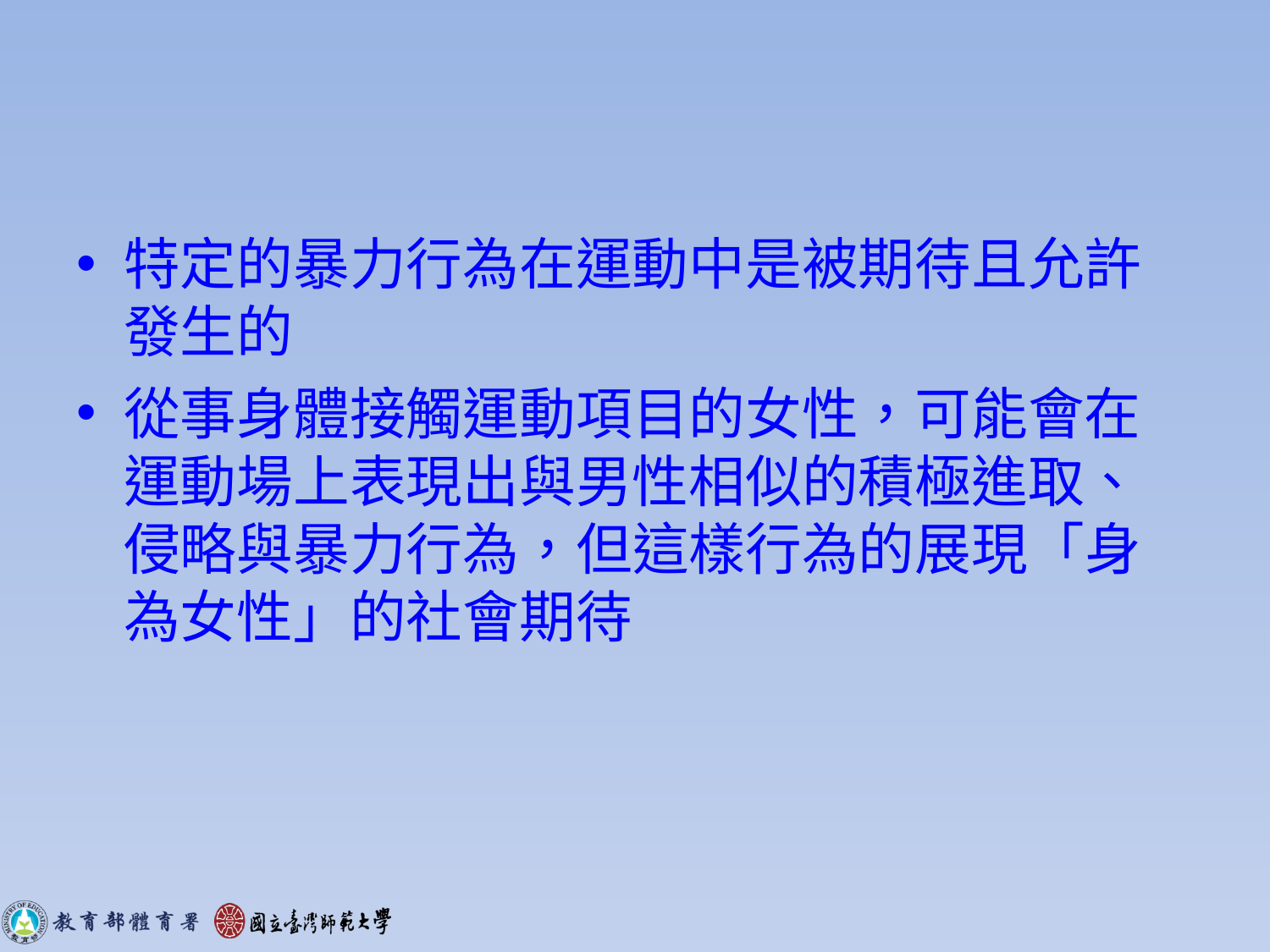

#
特定的暴力行為在運動中是被期待且允許發生的
從事身體接觸運動項目的女性，可能會在運動場上表現出與男性相似的積極進取、侵略與暴力行為，但這樣行為的展現「身為女性」的社會期待